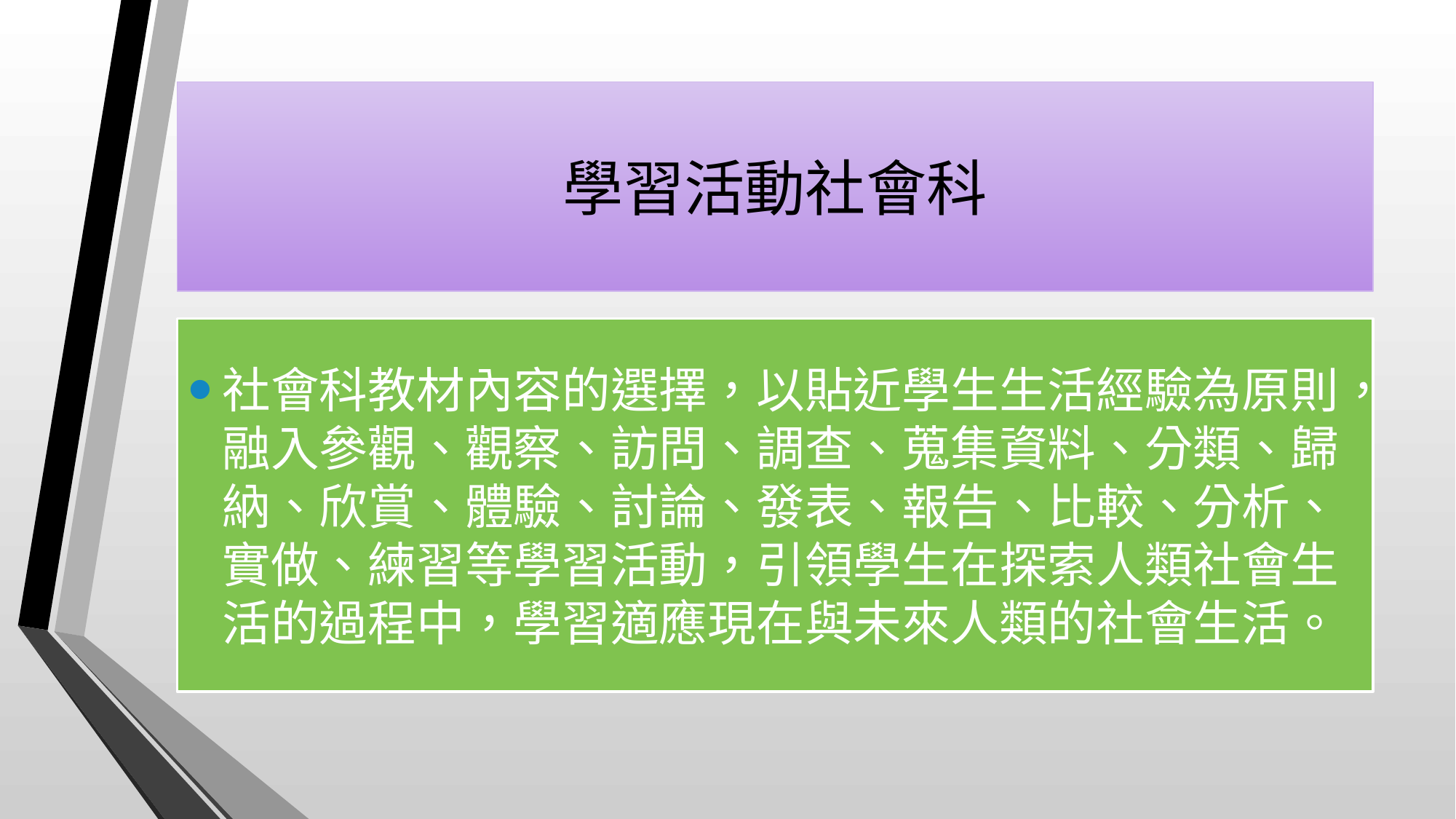

# 學習活動社會科
社會科教材內容的選擇，以貼近學生生活經驗為原則，融入參觀、觀察、訪問、調查、蒐集資料、分類、歸納、欣賞、體驗、討論、發表、報告、比較、分析、實做、練習等學習活動，引領學生在探索人類社會生活的過程中，學習適應現在與未來人類的社會生活。